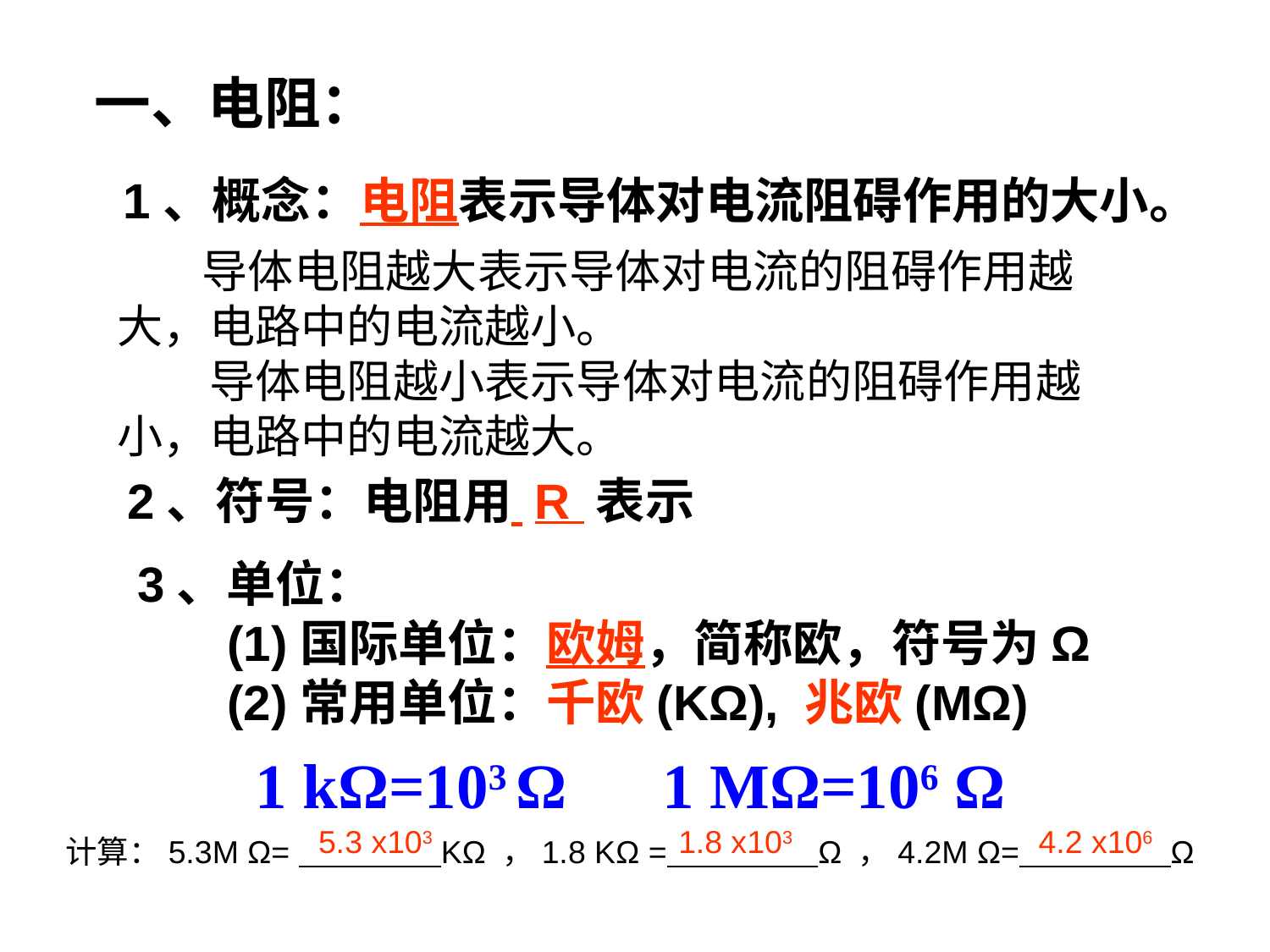

一、电阻：
1、概念：电阻表示导体对电流阻碍作用的大小。
　　导体电阻越大表示导体对电流的阻碍作用越大，电路中的电流越小。
　　导体电阻越小表示导体对电流的阻碍作用越小，电路中的电流越大。
2、符号：电阻用 R 表示
3、单位：
(1)国际单位：欧姆，简称欧，符号为Ω
(2)常用单位：千欧(KΩ), 兆欧(MΩ)
   1 kΩ=103 Ω      1 MΩ=106 Ω
5.3 x103
1.8 x103
4.2 x106
计算：5.3M Ω=                 KΩ ，1.8 KΩ =                 Ω ，4.2M Ω=                 Ω